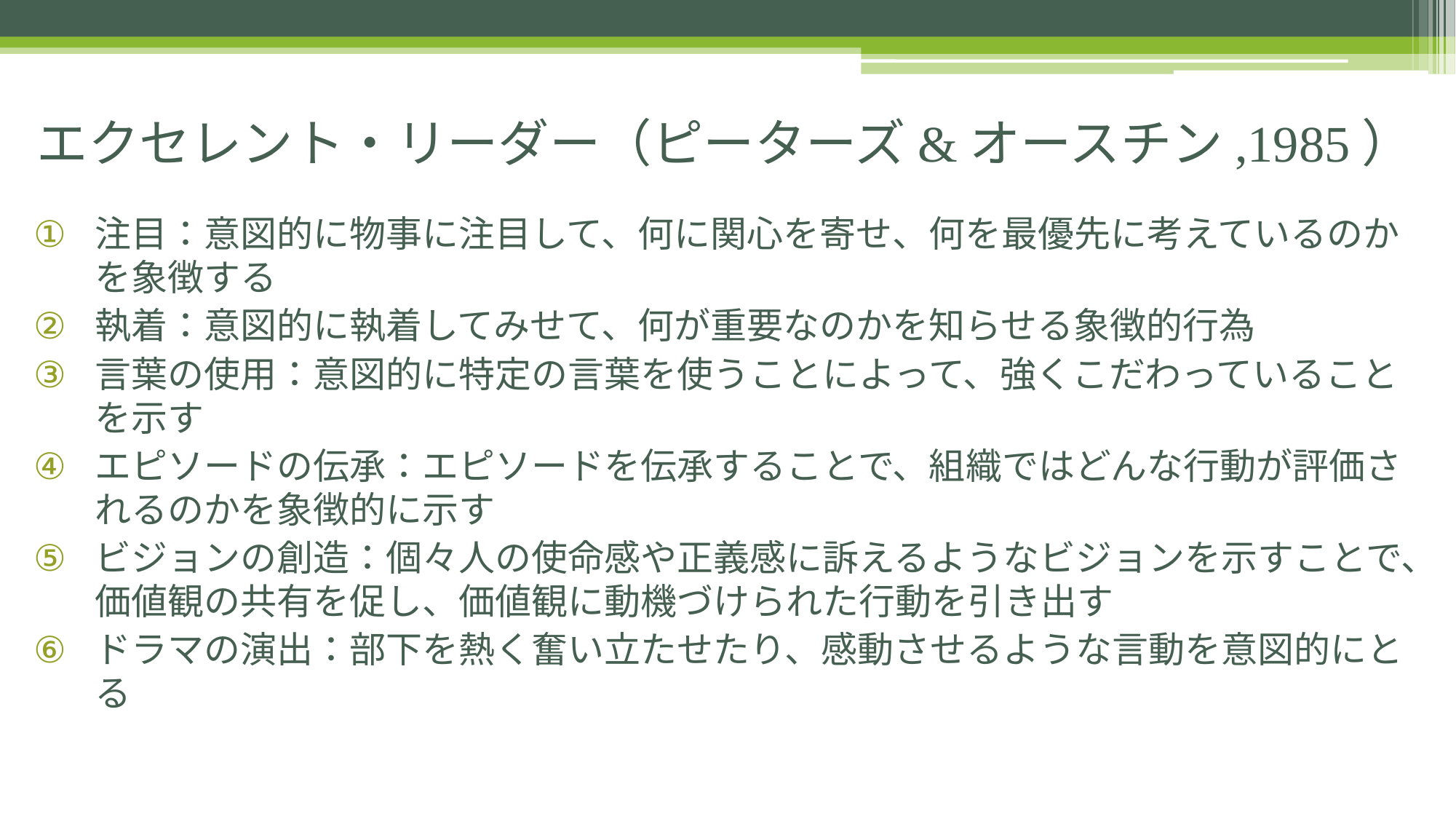

# エクセレント・リーダー（ピーターズ&オースチン,1985）
注目：意図的に物事に注目して、何に関心を寄せ、何を最優先に考えているのかを象徴する
執着：意図的に執着してみせて、何が重要なのかを知らせる象徴的行為
言葉の使用：意図的に特定の言葉を使うことによって、強くこだわっていることを示す
エピソードの伝承：エピソードを伝承することで、組織ではどんな行動が評価されるのかを象徴的に示す
ビジョンの創造：個々人の使命感や正義感に訴えるようなビジョンを示すことで、価値観の共有を促し、価値観に動機づけられた行動を引き出す
ドラマの演出：部下を熱く奮い立たせたり、感動させるような言動を意図的にとる